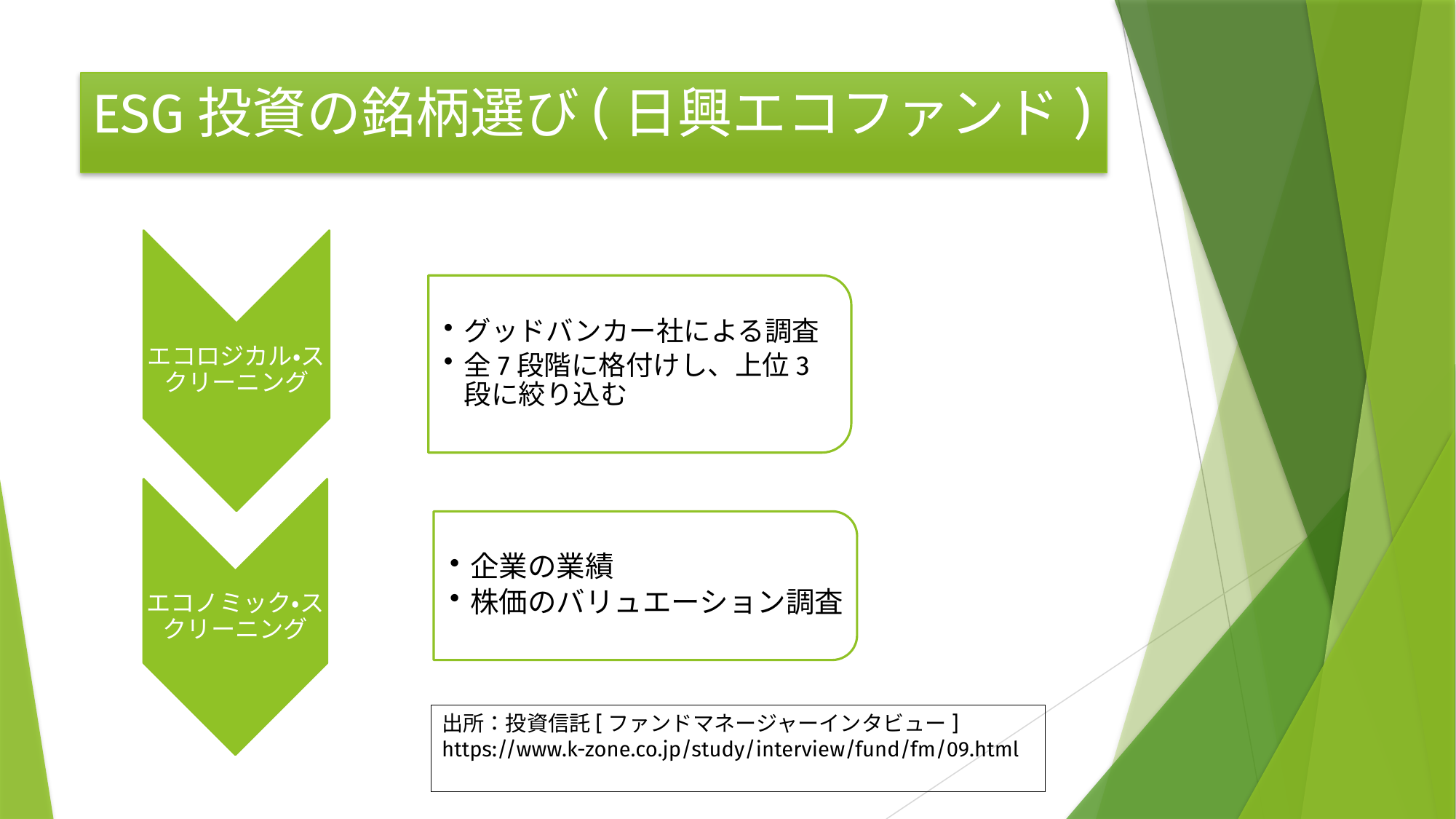

# ESG投資の銘柄選び(日興エコファンド)
エコロジカル・スクリーニング
グッドバンカー社による調査
全7段階に格付けし、上位3段に絞り込む
エコノミック・スクリーニング
企業の業績
株価のバリュエーション調査
出所：投資信託[ファンドマネージャーインタビュー]
https://www.k-zone.co.jp/study/interview/fund/fm/09.html